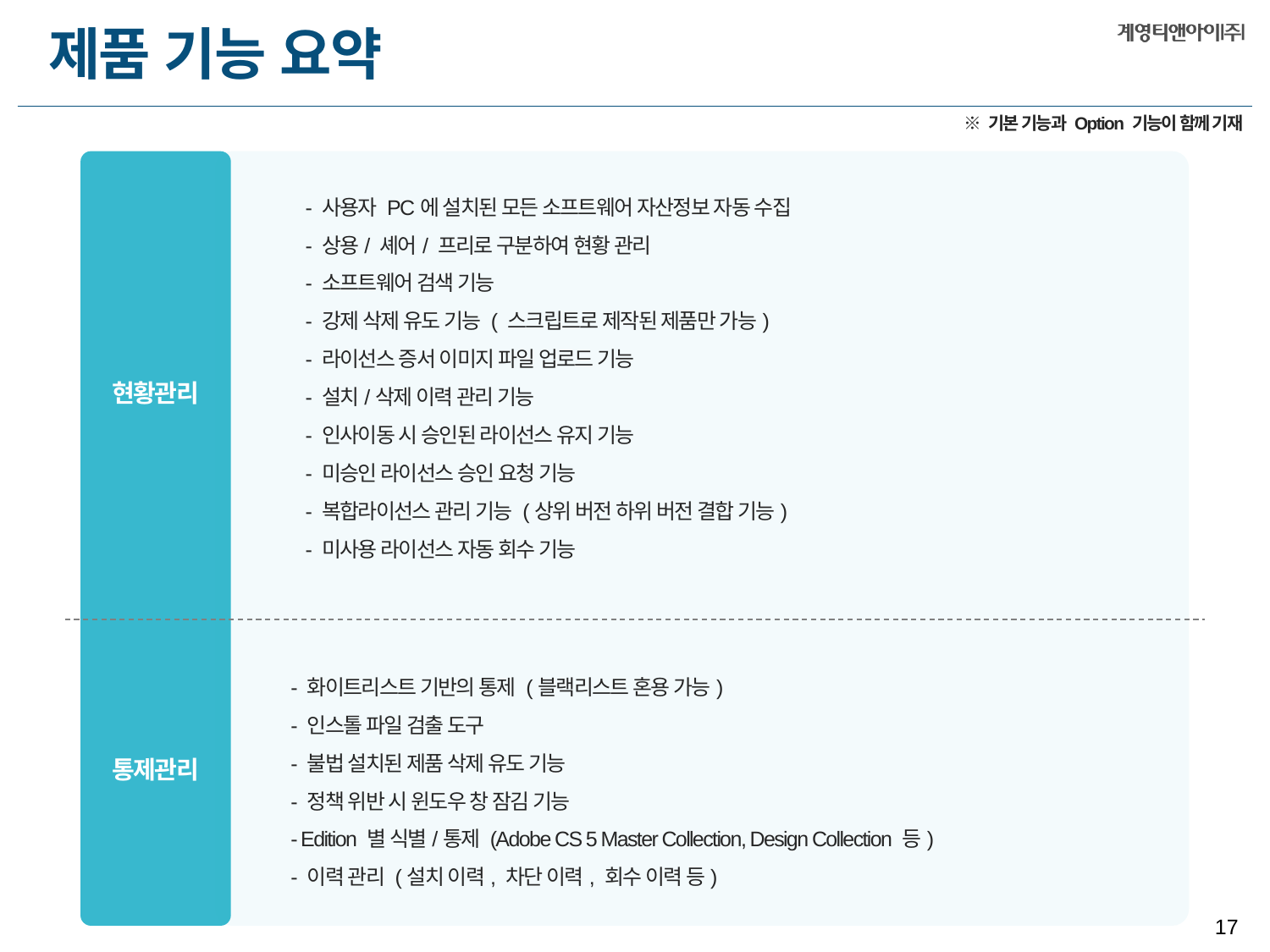

제품 기능 요약
※ 기본 기능과 Option 기능이 함께 기재

- 사용자 PC에 설치된 모든 소프트웨어 자산정보 자동 수집
- 상용/ 셰어/ 프리로 구분하여 현황 관리
- 소프트웨어 검색 기능
- 강제 삭제 유도 기능 ( 스크립트로 제작된 제품만 가능)
- 라이선스 증서 이미지 파일 업로드 기능
- 설치/삭제 이력 관리 기능
- 인사이동 시 승인된 라이선스 유지 기능
- 미승인 라이선스 승인 요청 기능
- 복합라이선스 관리 기능 (상위 버전 하위 버전 결합 기능)
- 미사용 라이선스 자동 회수 기능
현황관리
- 화이트리스트 기반의 통제 (블랙리스트 혼용 가능)
- 인스톨 파일 검출 도구
- 불법 설치된 제품 삭제 유도 기능
- 정책 위반 시 윈도우 창 잠김 기능
- Edition 별 식별/통제 (Adobe CS 5 Master Collection, Design Collection 등)
- 이력 관리 (설치 이력, 차단 이력, 회수 이력 등)
통제관리
17